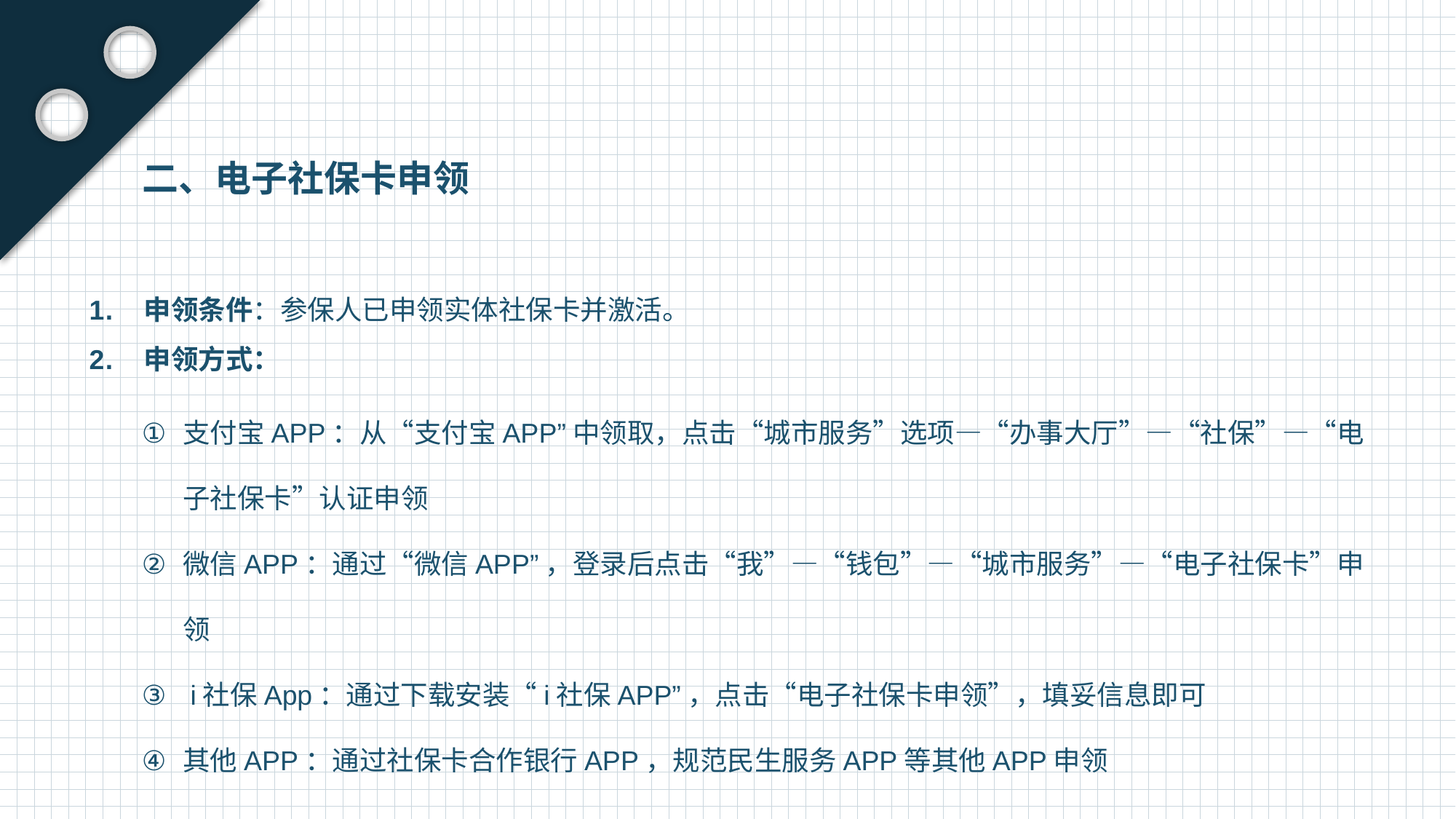

二、电子社保卡申领
申领条件：参保人已申领实体社保卡并激活。
申领方式：
支付宝APP：从“支付宝APP”中领取，点击“城市服务”选项—“办事大厅”—“社保”—“电子社保卡”认证申领
微信APP：通过“微信APP”，登录后点击“我”—“钱包”—“城市服务”—“电子社保卡”申领
 i社保App：通过下载安装“i社保APP”，点击“电子社保卡申领”，填妥信息即可
其他APP：通过社保卡合作银行APP，规范民生服务APP等其他APP申领